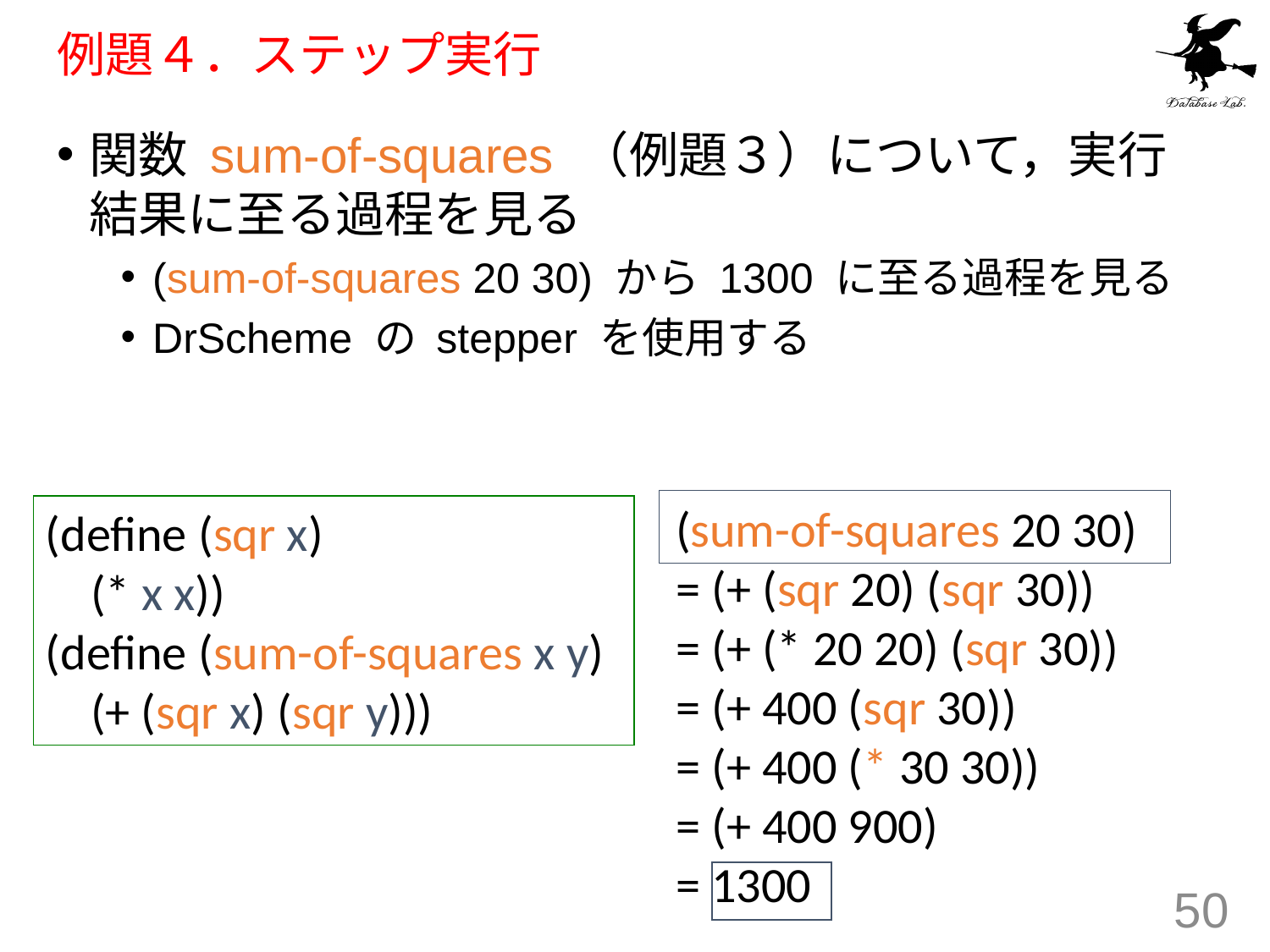

# 例題４．ステップ実行
関数 sum-of-squares （例題３）について，実行結果に至る過程を見る
(sum-of-squares 20 30) から 1300 に至る過程を見る
DrScheme の stepper を使用する

(sum-of-squares 20 30)
= (+ (sqr 20) (sqr 30))
= (+ (* 20 20) (sqr 30))
= (+ 400 (sqr 30))
= (+ 400 (* 30 30))
= (+ 400 900)
= 1300
(define (sqr x)
    (* x x))
(define (sum-of-squares x y)
    (+ (sqr x) (sqr y)))

50